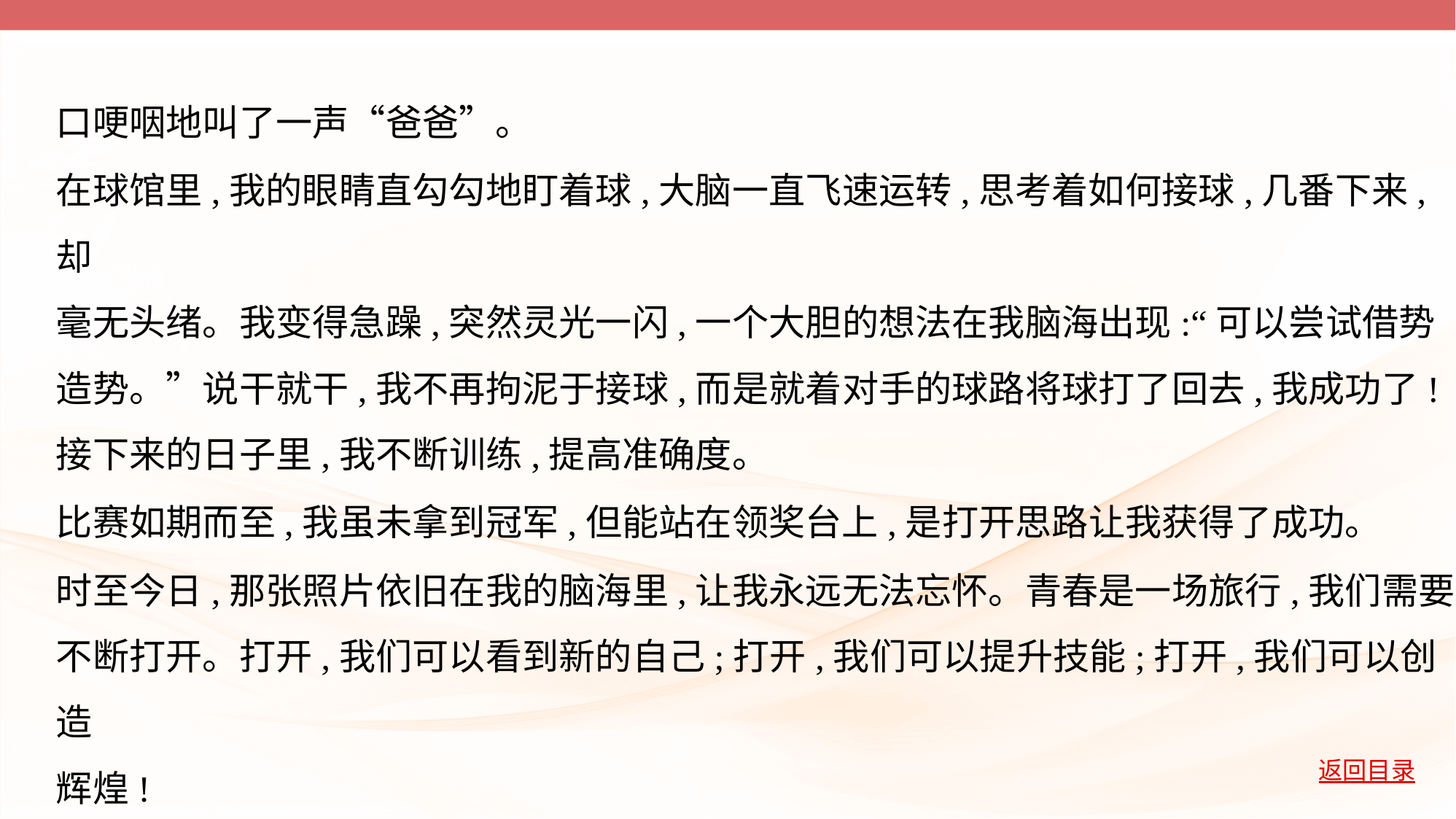

口哽咽地叫了一声“爸爸”。
在球馆里,我的眼睛直勾勾地盯着球,大脑一直飞速运转,思考着如何接球,几番下来,却
毫无头绪。我变得急躁,突然灵光一闪,一个大胆的想法在我脑海出现:“可以尝试借势
造势。”说干就干,我不再拘泥于接球,而是就着对手的球路将球打了回去,我成功了!
接下来的日子里,我不断训练,提高准确度。
比赛如期而至,我虽未拿到冠军,但能站在领奖台上,是打开思路让我获得了成功。
时至今日,那张照片依旧在我的脑海里,让我永远无法忘怀。青春是一场旅行,我们需要
不断打开。打开,我们可以看到新的自己;打开,我们可以提升技能;打开,我们可以创造
辉煌!